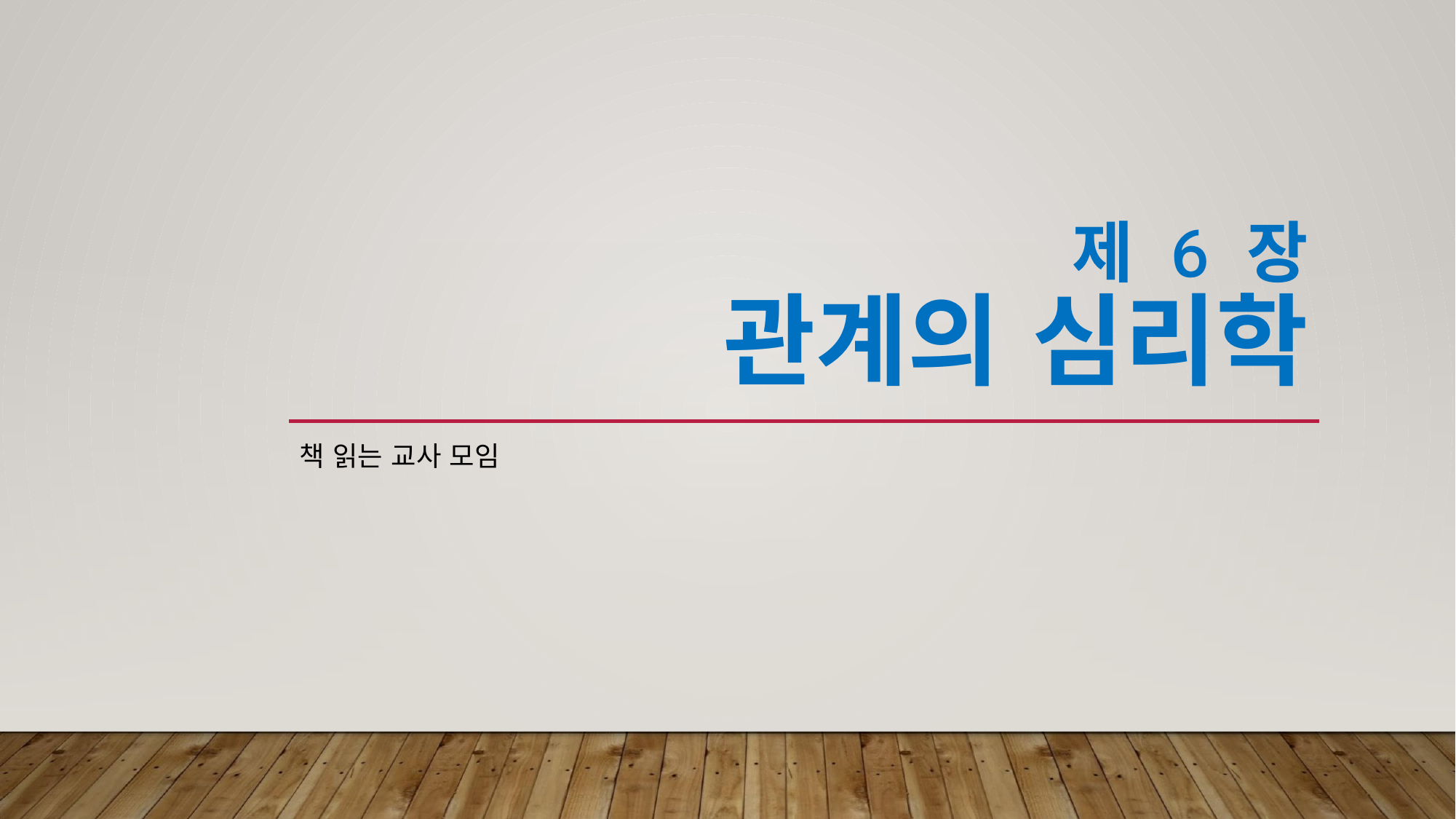

# 제 6 장 관계의 심리학
책 읽는 교사 모임